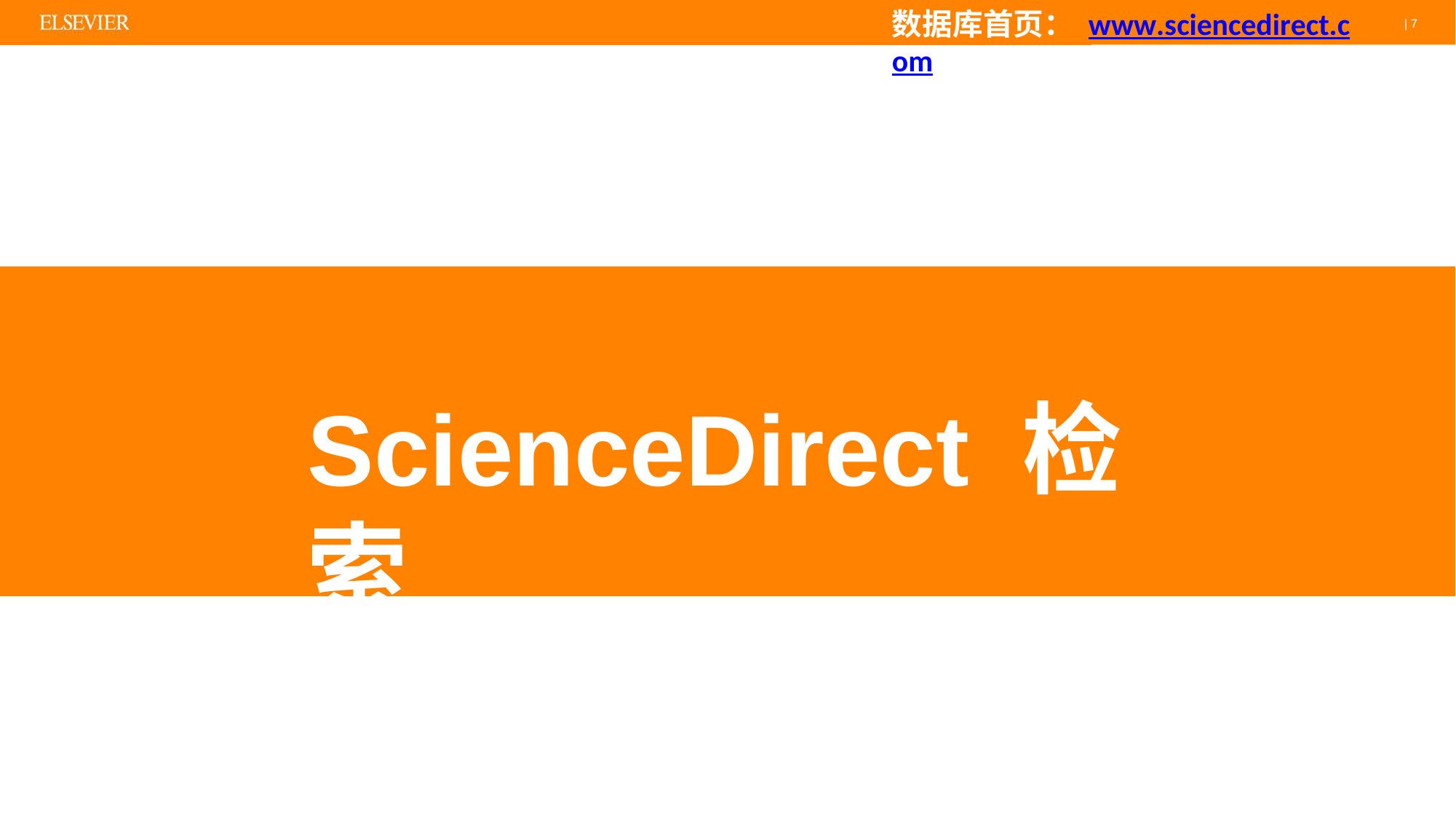

# 数据库首页： www.sciencedirect.com
| 7

ScienceDirect 检索